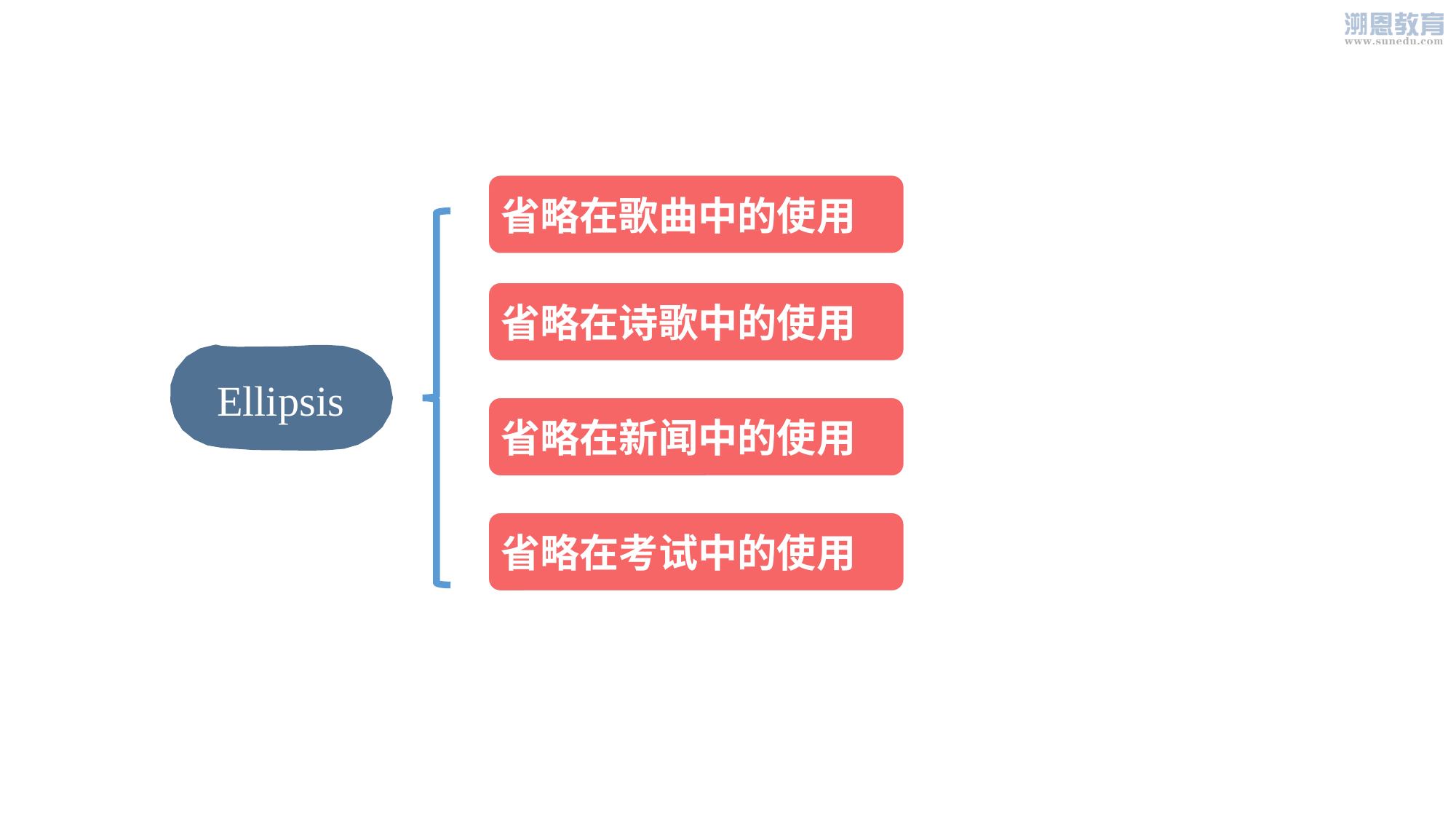

省略在歌曲中的使用

省略在诗歌中的使用
Ellipsis
省略在新闻中的使用
省略在考试中的使用